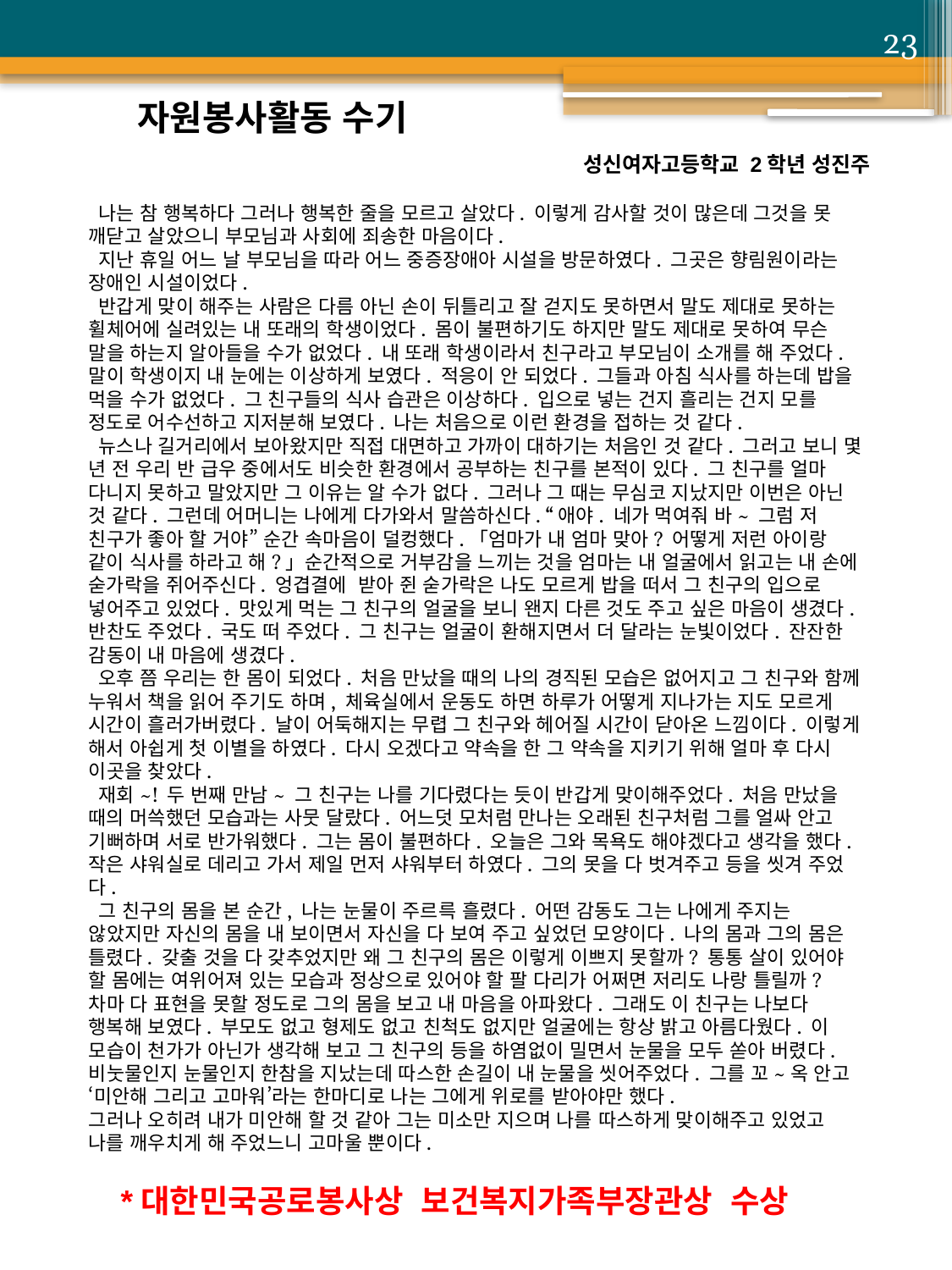

23
자원봉사활동 수기
성신여자고등학교 2학년 성진주
 나는 참 행복하다 그러나 행복한 줄을 모르고 살았다. 이렇게 감사할 것이 많은데 그것을 못 깨닫고 살았으니 부모님과 사회에 죄송한 마음이다.
 지난 휴일 어느 날 부모님을 따라 어느 중증장애아 시설을 방문하였다. 그곳은 향림원이라는 장애인 시설이었다.
 반갑게 맞이 해주는 사람은 다름 아닌 손이 뒤틀리고 잘 걷지도 못하면서 말도 제대로 못하는 휠체어에 실려있는 내 또래의 학생이었다. 몸이 불편하기도 하지만 말도 제대로 못하여 무슨 말을 하는지 알아들을 수가 없었다. 내 또래 학생이라서 친구라고 부모님이 소개를 해 주었다. 말이 학생이지 내 눈에는 이상하게 보였다. 적응이 안 되었다. 그들과 아침 식사를 하는데 밥을 먹을 수가 없었다. 그 친구들의 식사 습관은 이상하다. 입으로 넣는 건지 흘리는 건지 모를 정도로 어수선하고 지저분해 보였다. 나는 처음으로 이런 환경을 접하는 것 같다.
 뉴스나 길거리에서 보아왔지만 직접 대면하고 가까이 대하기는 처음인 것 같다. 그러고 보니 몇 년 전 우리 반 급우 중에서도 비슷한 환경에서 공부하는 친구를 본적이 있다. 그 친구를 얼마 다니지 못하고 말았지만 그 이유는 알 수가 없다. 그러나 그 때는 무심코 지났지만 이번은 아닌 것 같다. 그런데 어머니는 나에게 다가와서 말씀하신다. “애야. 네가 먹여줘 바~ 그럼 저 친구가 좋아 할 거야” 순간 속마음이 덜컹했다.「엄마가 내 엄마 맞아? 어떻게 저런 아이랑 같이 식사를 하라고 해?」순간적으로 거부감을 느끼는 것을 엄마는 내 얼굴에서 읽고는 내 손에 숟가락을 쥐어주신다. 엉겹결에  받아 쥔 숟가락은 나도 모르게 밥을 떠서 그 친구의 입으로 넣어주고 있었다. 맛있게 먹는 그 친구의 얼굴을 보니 왠지 다른 것도 주고 싶은 마음이 생겼다. 반찬도 주었다. 국도 떠 주었다. 그 친구는 얼굴이 환해지면서 더 달라는 눈빛이었다. 잔잔한 감동이 내 마음에 생겼다.
 오후 쯤 우리는 한 몸이 되었다. 처음 만났을 때의 나의 경직된 모습은 없어지고 그 친구와 함께 누워서 책을 읽어 주기도 하며, 체육실에서 운동도 하면 하루가 어떻게 지나가는 지도 모르게 시간이 흘러가버렸다. 날이 어둑해지는 무렵 그 친구와 헤어질 시간이 닫아온 느낌이다. 이렇게 해서 아쉽게 첫 이별을 하였다. 다시 오겠다고 약속을 한 그 약속을 지키기 위해 얼마 후 다시 이곳을 찾았다.
 재회~! 두 번째 만남~ 그 친구는 나를 기다렸다는 듯이 반갑게 맞이해주었다. 처음 만났을 때의 머쓱했던 모습과는 사뭇 달랐다. 어느덧 모처럼 만나는 오래된 친구처럼 그를 얼싸 안고 기뻐하며 서로 반가워했다. 그는 몸이 불편하다. 오늘은 그와 목욕도 해야겠다고 생각을 했다. 작은 샤워실로 데리고 가서 제일 먼저 샤워부터 하였다. 그의 못을 다 벗겨주고 등을 씻겨 주었다.
 그 친구의 몸을 본 순간, 나는 눈물이 주르륵 흘렸다. 어떤 감동도 그는 나에게 주지는 않았지만 자신의 몸을 내 보이면서 자신을 다 보여 주고 싶었던 모양이다. 나의 몸과 그의 몸은 틀렸다. 갖출 것을 다 갖추었지만 왜 그 친구의 몸은 이렇게 이쁘지 못할까? 통통 살이 있어야 할 몸에는 여위어져 있는 모습과 정상으로 있어야 할 팔 다리가 어쩌면 저리도 나랑 틀릴까? 차마 다 표현을 못할 정도로 그의 몸을 보고 내 마음을 아파왔다. 그래도 이 친구는 나보다 행복해 보였다. 부모도 없고 형제도 없고 친척도 없지만 얼굴에는 항상 밝고 아름다웠다. 이 모습이 천가가 아닌가 생각해 보고 그 친구의 등을 하염없이 밀면서 눈물을 모두 쏟아 버렸다.
비눗물인지 눈물인지 한참을 지났는데 따스한 손길이 내 눈물을 씻어주었다. 그를 꼬~옥 안고 ‘미안해 그리고 고마워’라는 한마디로 나는 그에게 위로를 받아야만 했다.
그러나 오히려 내가 미안해 할 것 같아 그는 미소만 지으며 나를 따스하게 맞이해주고 있었고 나를 깨우치게 해 주었느니 고마울 뿐이다.
*대한민국공로봉사상  보건복지가족부장관상  수상